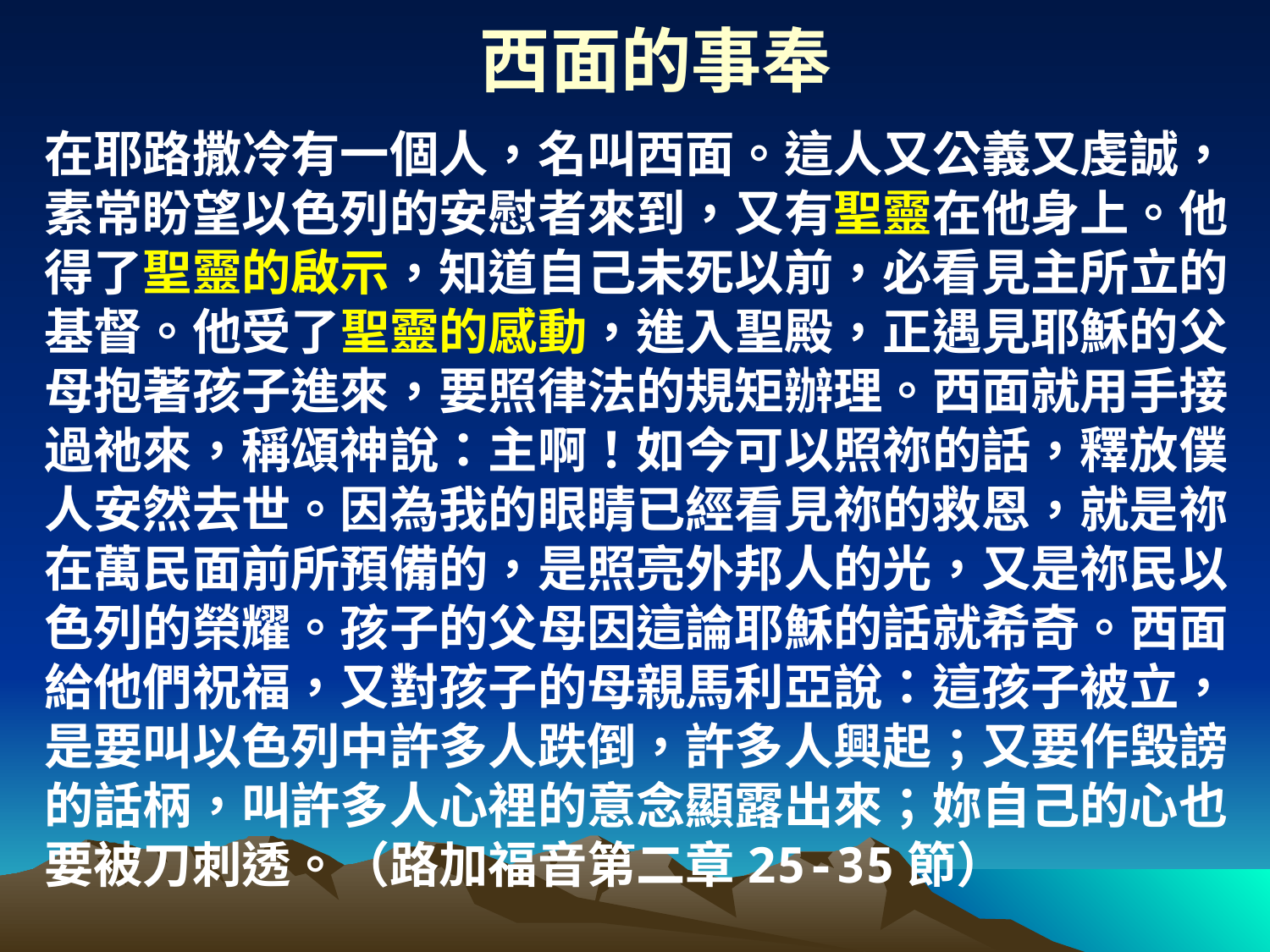

# 西面的事奉
在耶路撒冷有一個人，名叫西面。這人又公義又虔誠，素常盼望以色列的安慰者來到，又有聖靈在他身上。他得了聖靈的啟示，知道自己未死以前，必看見主所立的基督。他受了聖靈的感動，進入聖殿，正遇見耶穌的父母抱著孩子進來，要照律法的規矩辦理。西面就用手接過祂來，稱頌神說：主啊！如今可以照祢的話，釋放僕人安然去世。因為我的眼睛已經看見祢的救恩，就是祢在萬民面前所預備的，是照亮外邦人的光，又是祢民以色列的榮耀。孩子的父母因這論耶穌的話就希奇。西面給他們祝福，又對孩子的母親馬利亞說：這孩子被立，是要叫以色列中許多人跌倒，許多人興起；又要作毀謗的話柄，叫許多人心裡的意念顯露出來；妳自己的心也要被刀刺透。（路加福音第二章25-35節）